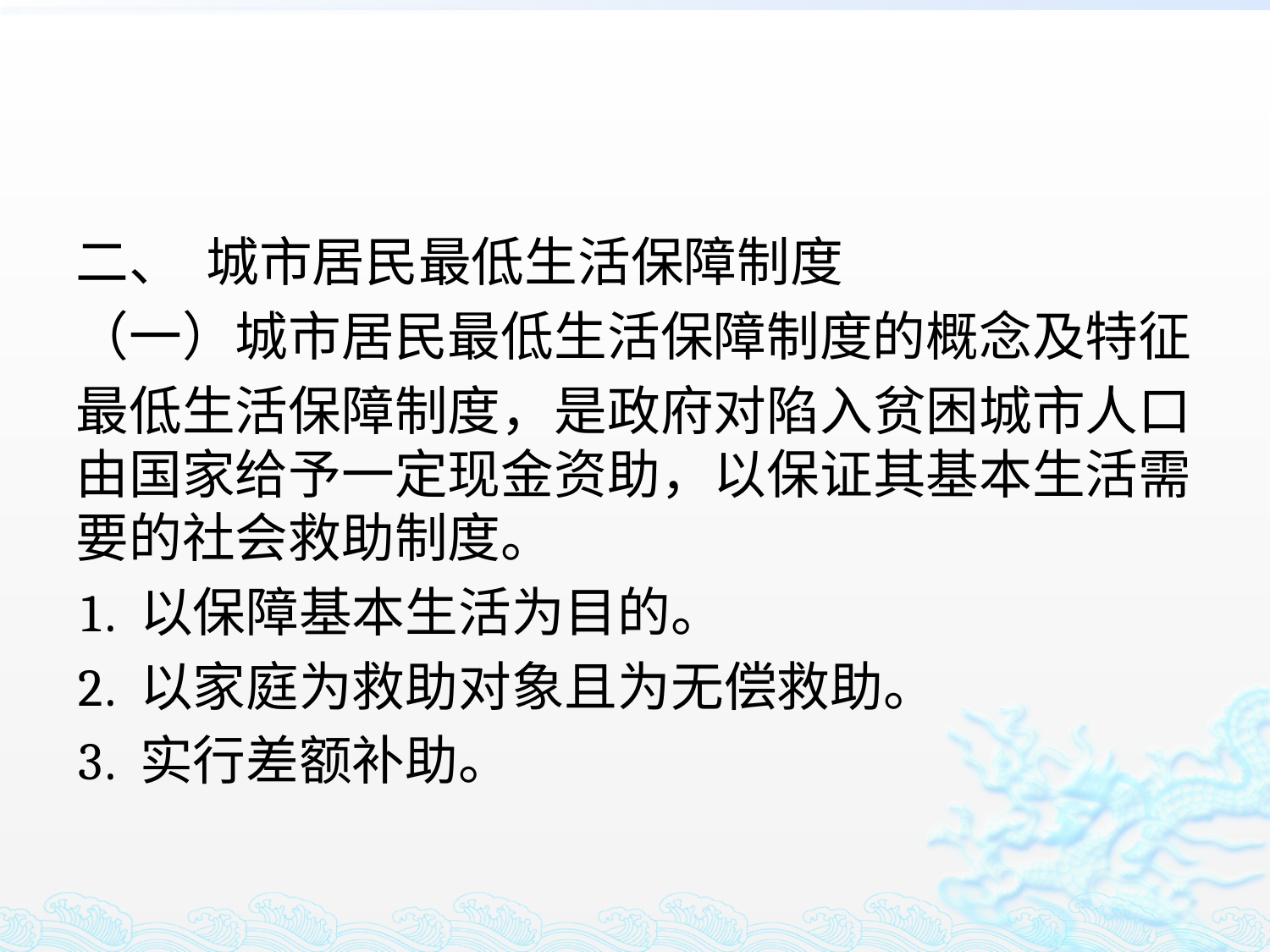

#
二、  城市居民最低生活保障制度
（一）城市居民最低生活保障制度的概念及特征
最低生活保障制度，是政府对陷入贫困城市人口由国家给予一定现金资助，以保证其基本生活需要的社会救助制度。
1. 以保障基本生活为目的。
2. 以家庭为救助对象且为无偿救助。
3. 实行差额补助。